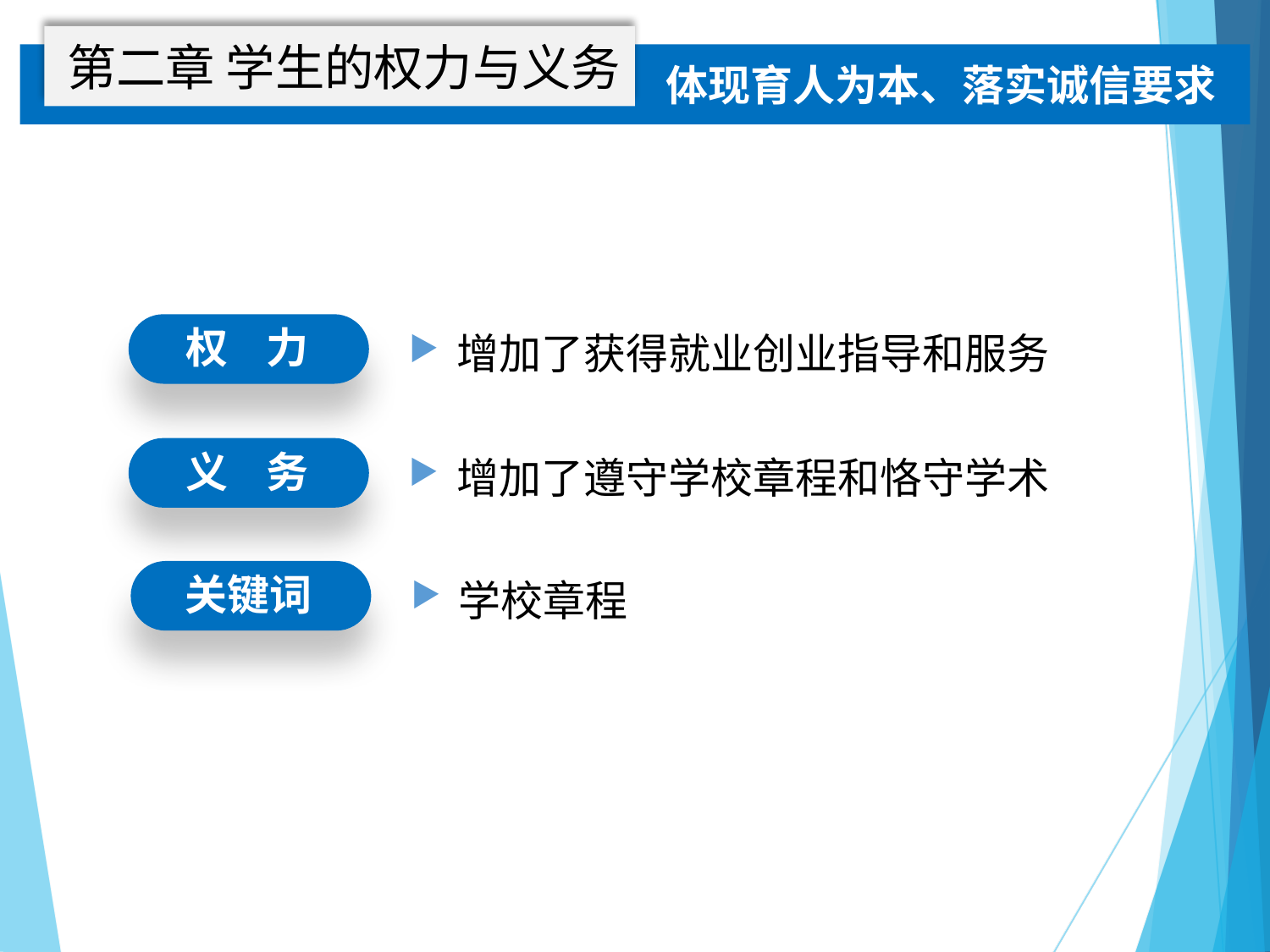

第二章 学生的权力与义务
体现育人为本、落实诚信要求
增加了获得就业创业指导和服务
权    力

增加了遵守学校章程和恪守学术
义    务

学校章程
关键词